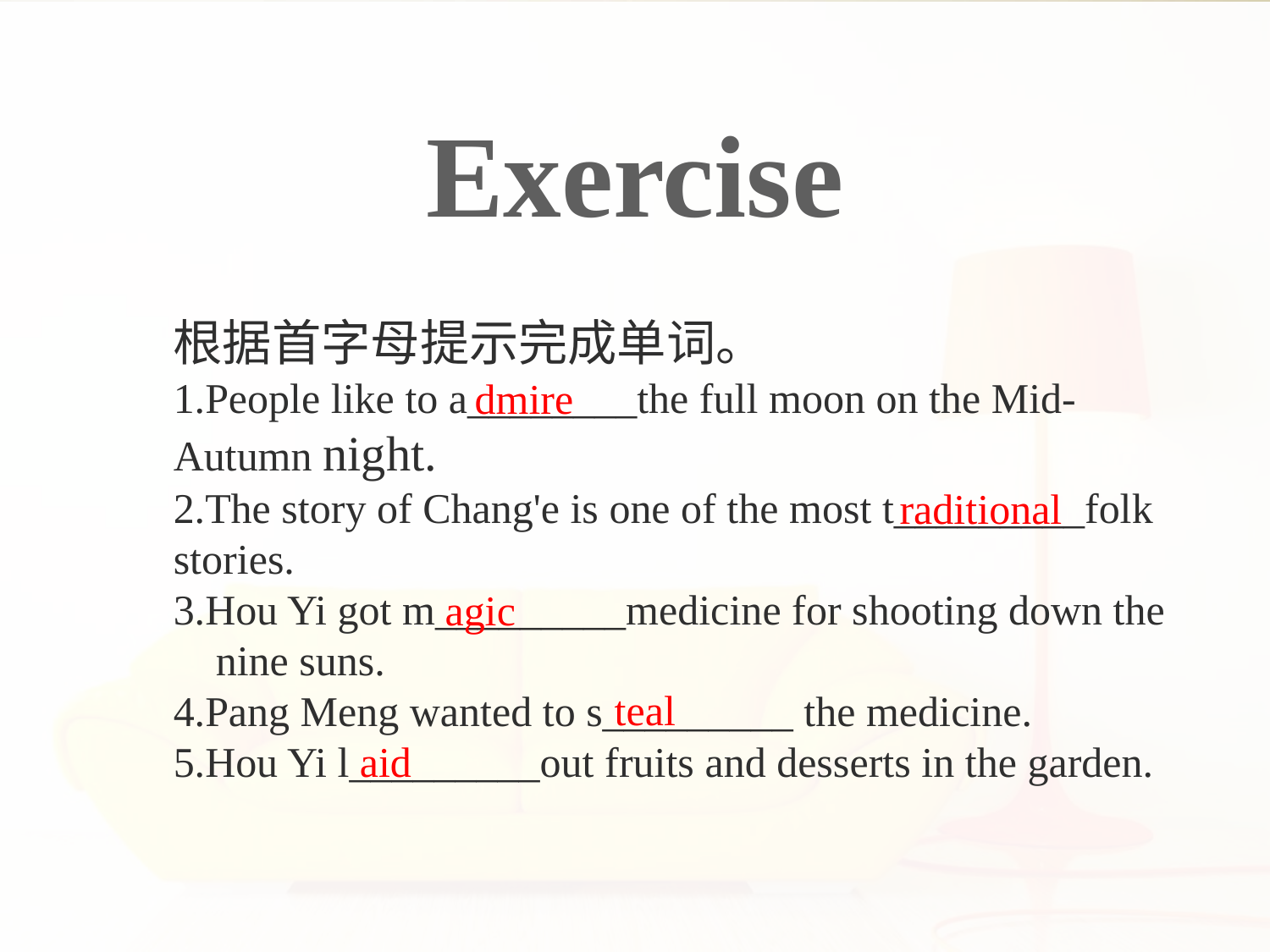

Exercise
根据首字母提示完成单词。
1.People like to a________the full moon on the Mid-Autumn night.
2.The story of Chang'e is one of the most t_________folk  stories.
3.Hou Yi got m_________medicine for shooting down the
    nine suns.
4.Pang Meng wanted to s_________ the medicine.
5.Hou Yi l_________out fruits and desserts in the garden.
dmire
raditional
agic
teal
aid